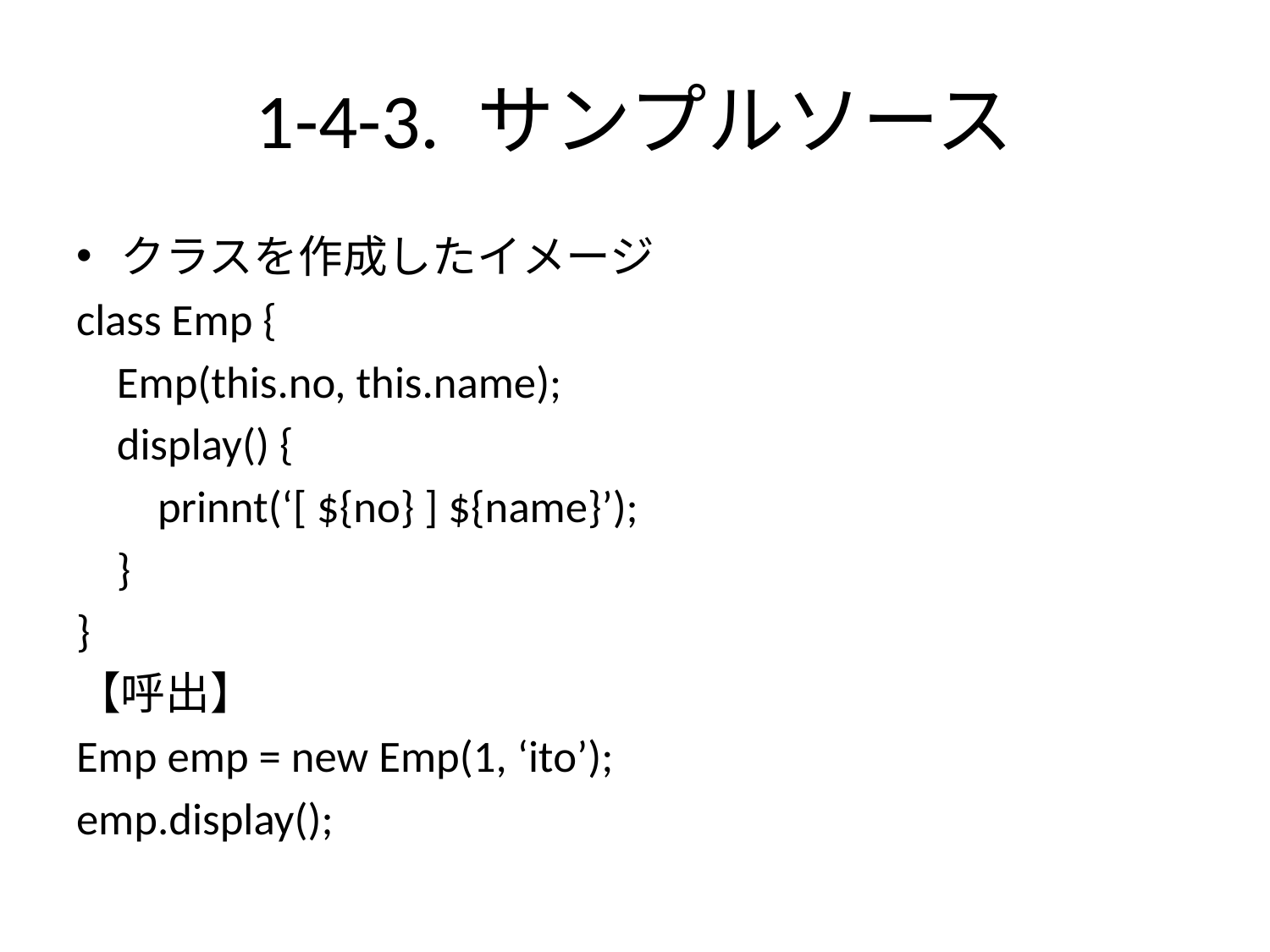

# 1-4-3. サンプルソース
クラスを作成したイメージ
class Emp {
    Emp(this.no, this.name);
    display() {
        prinnt(‘[ ${no} ] ${name}’);
    }
}
【呼出】
Emp emp = new Emp(1, ‘ito’);
emp.display();